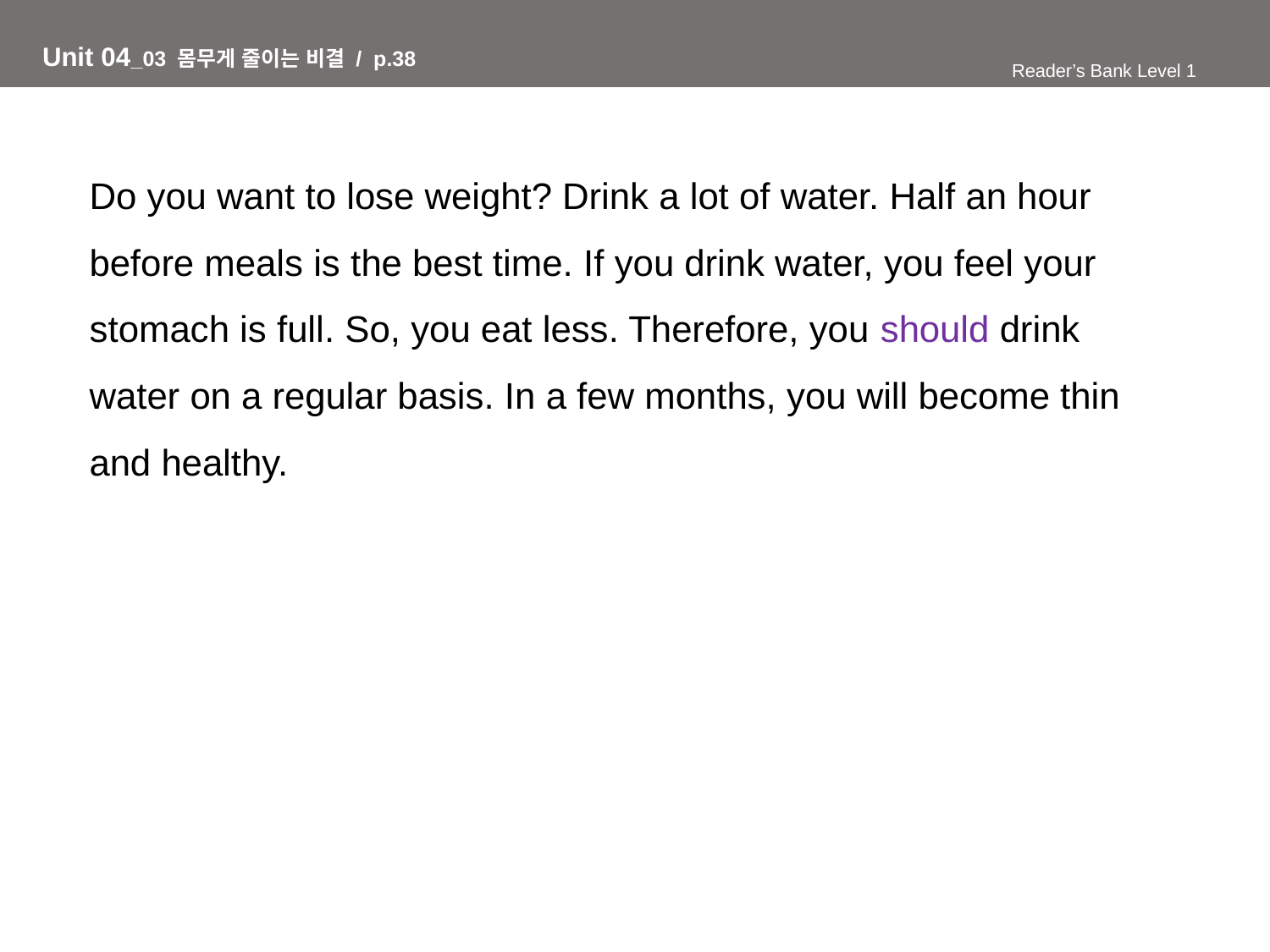

# Unit 04_03 몸무게 줄이는 비결 /  p.38
Reader’s Bank Level 1

Do you want to lose weight? Drink a lot of water. Half an hour
before meals is the best time. If you drink water, you feel your
stomach is full. So, you eat less. Therefore, you should drink
water on a regular basis. In a few months, you will become thin
and healthy.